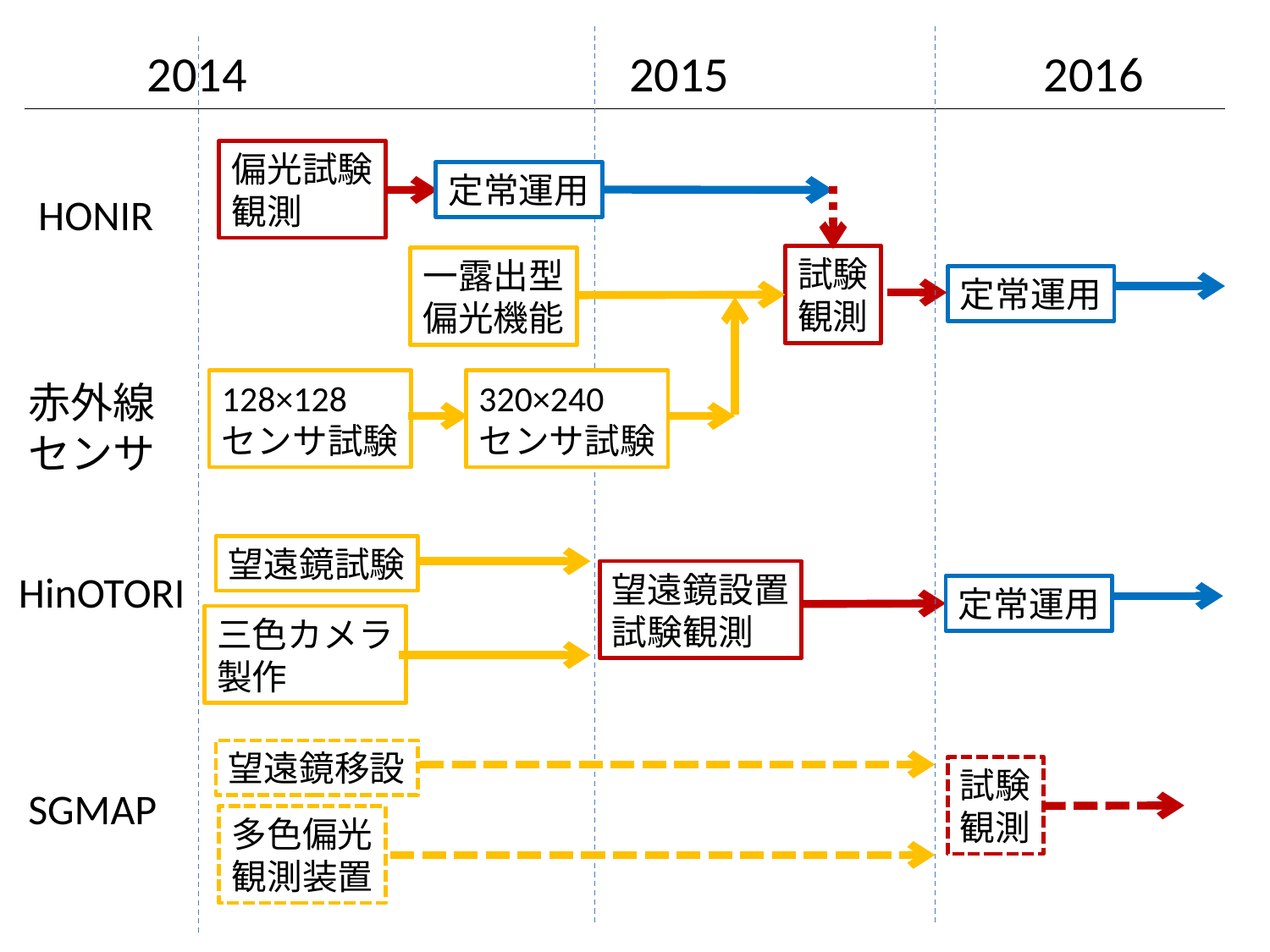

2014          　　　　　2015　　    　         2016
偏光試験
観測
定常運用
HONIR
試験
観測
一露出型
偏光機能
定常運用
320×240
センサ試験
128×128
センサ試験
赤外線
センサ
望遠鏡試験
HinOTORI
望遠鏡設置
試験観測
定常運用
三色カメラ
製作
望遠鏡移設
試験
観測
SGMAP
多色偏光
観測装置